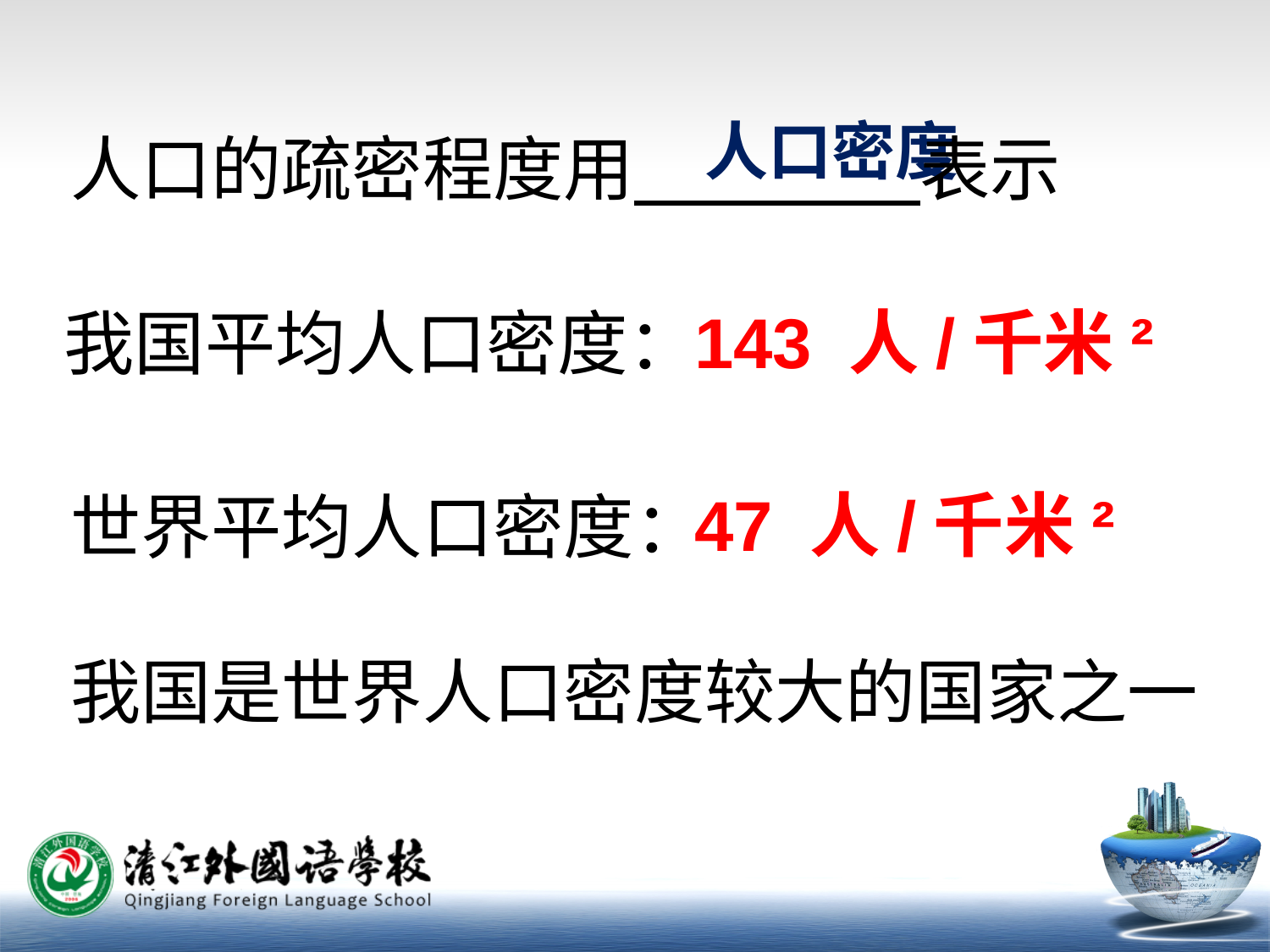

人口密度
人口的疏密程度用                  表示
# 我国平均人口密度：
143 人/千米²
世界平均人口密度：
47 人/千米²
我国是世界人口密度较大的国家之一